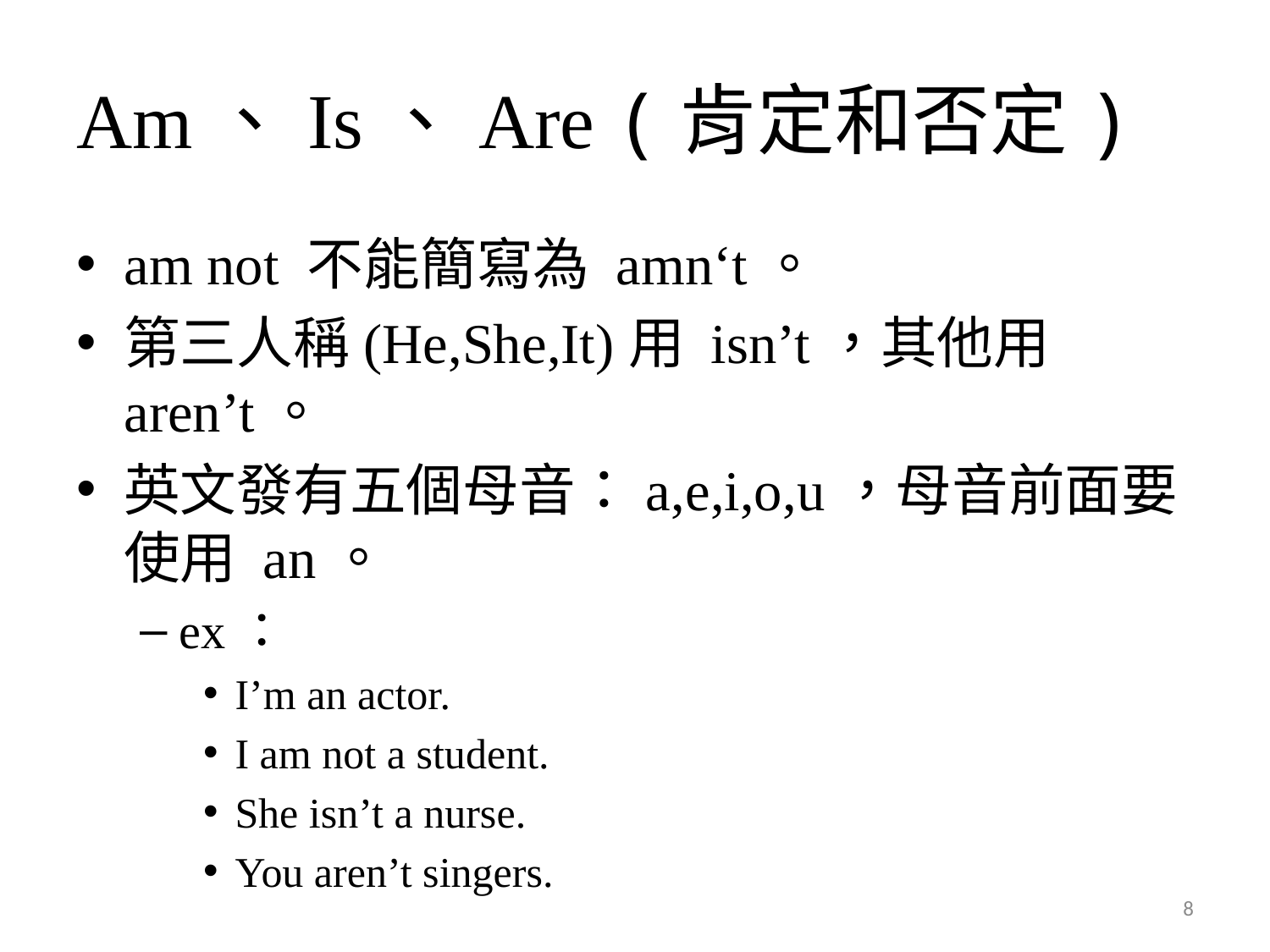

# Am、Is、Are (肯定和否定)
am not 不能簡寫為 amn‘t。
第三人稱(He,She,It)用 isn’t，其他用 aren’t。
英文發有五個母音：a,e,i,o,u，母音前面要使用 an。
ex：
I’m an actor.
I am not a student.
She isn’t a nurse.
You aren’t singers.

8